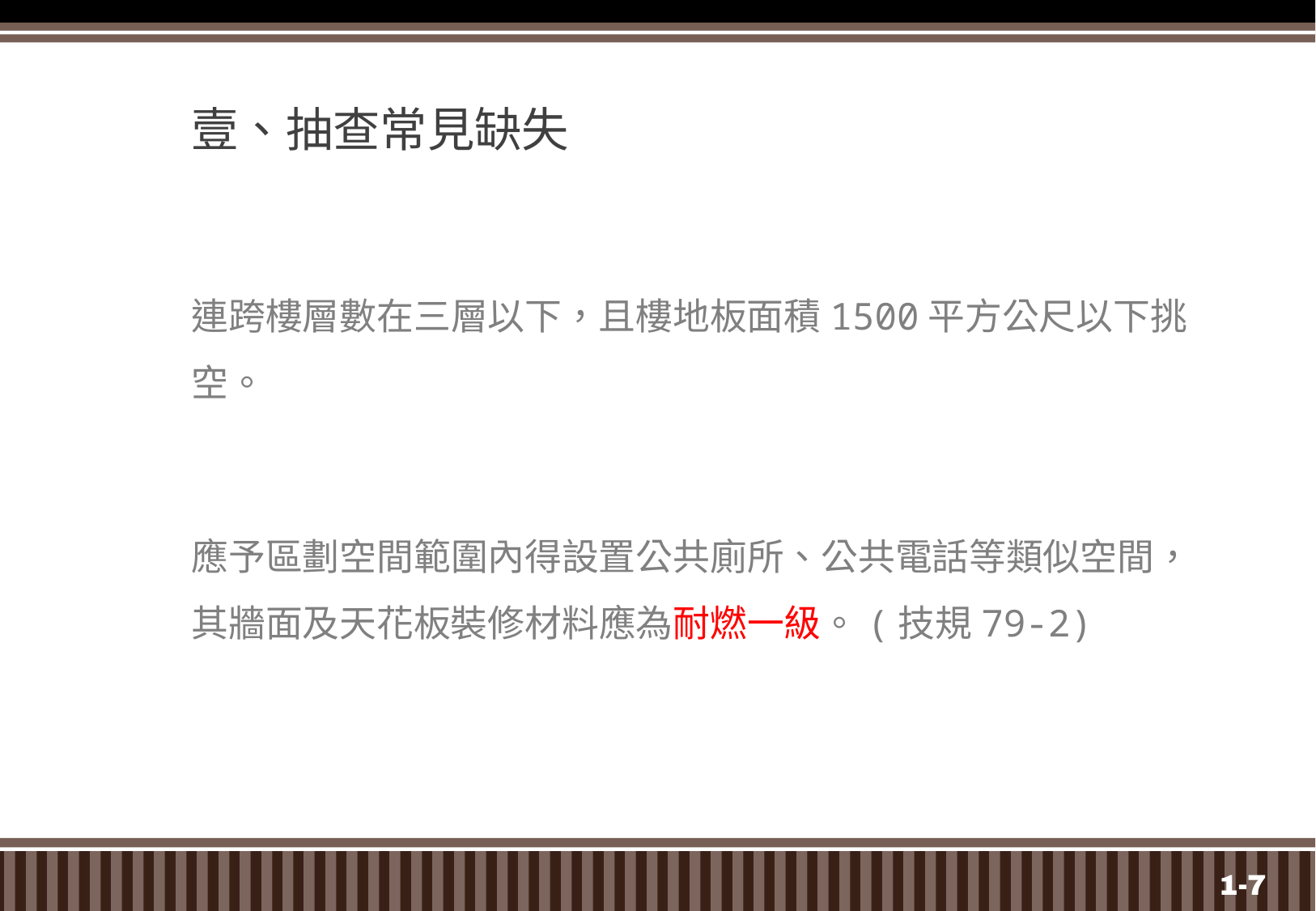

# 壹、抽查常見缺失
連跨樓層數在三層以下，且樓地板面積1500平方公尺以下挑空。

應予區劃空間範圍內得設置公共廁所、公共電話等類似空間，其牆面及天花板裝修材料應為耐燃一級。(技規79-2)

1-7